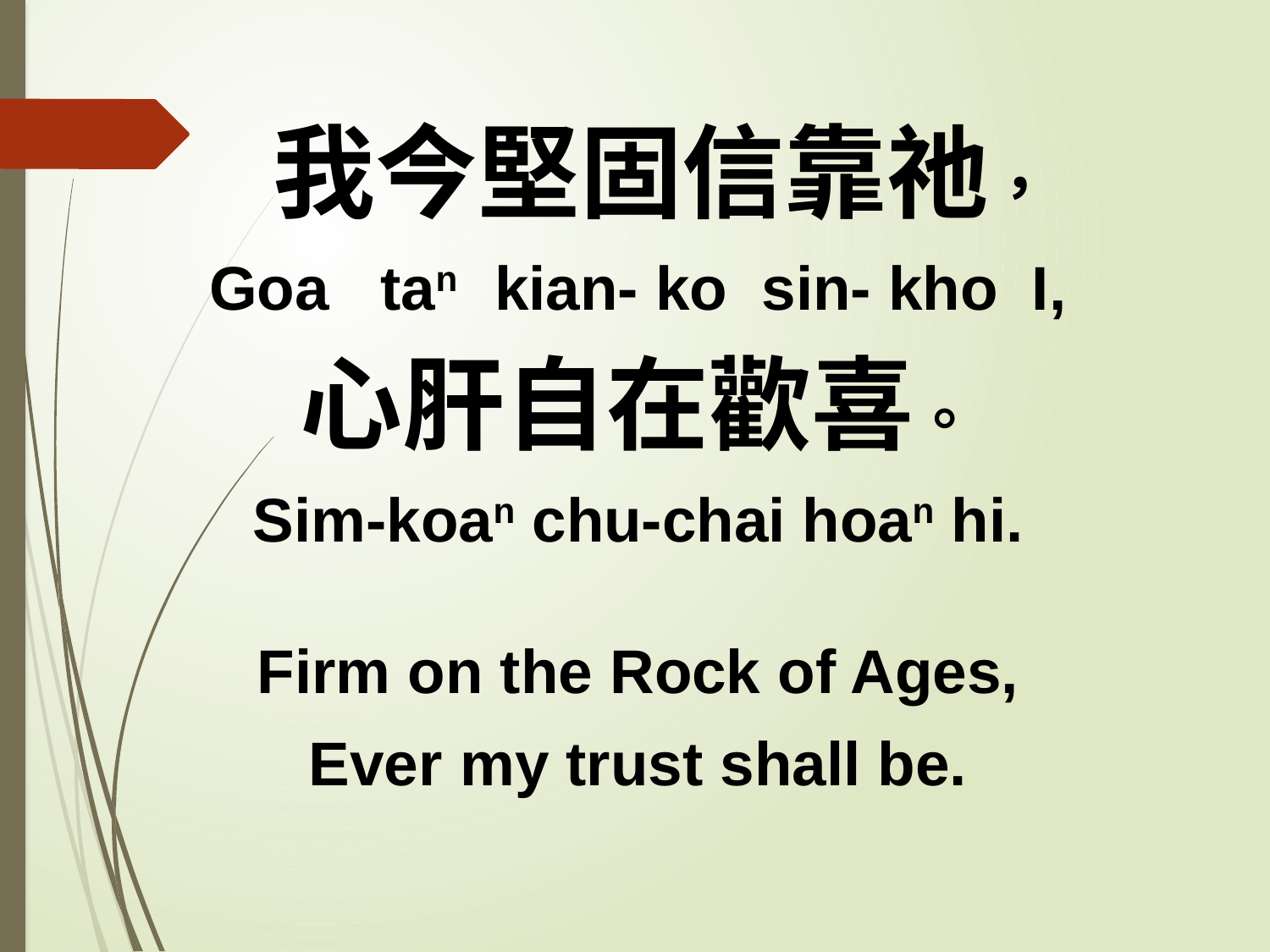

我今堅固信靠祂，
Goa   tan   kian- ko  sin- kho  I,
心肝自在歡喜。
Sim-koan chu-chai hoan hi.

Firm on the Rock of Ages,
Ever my trust shall be.